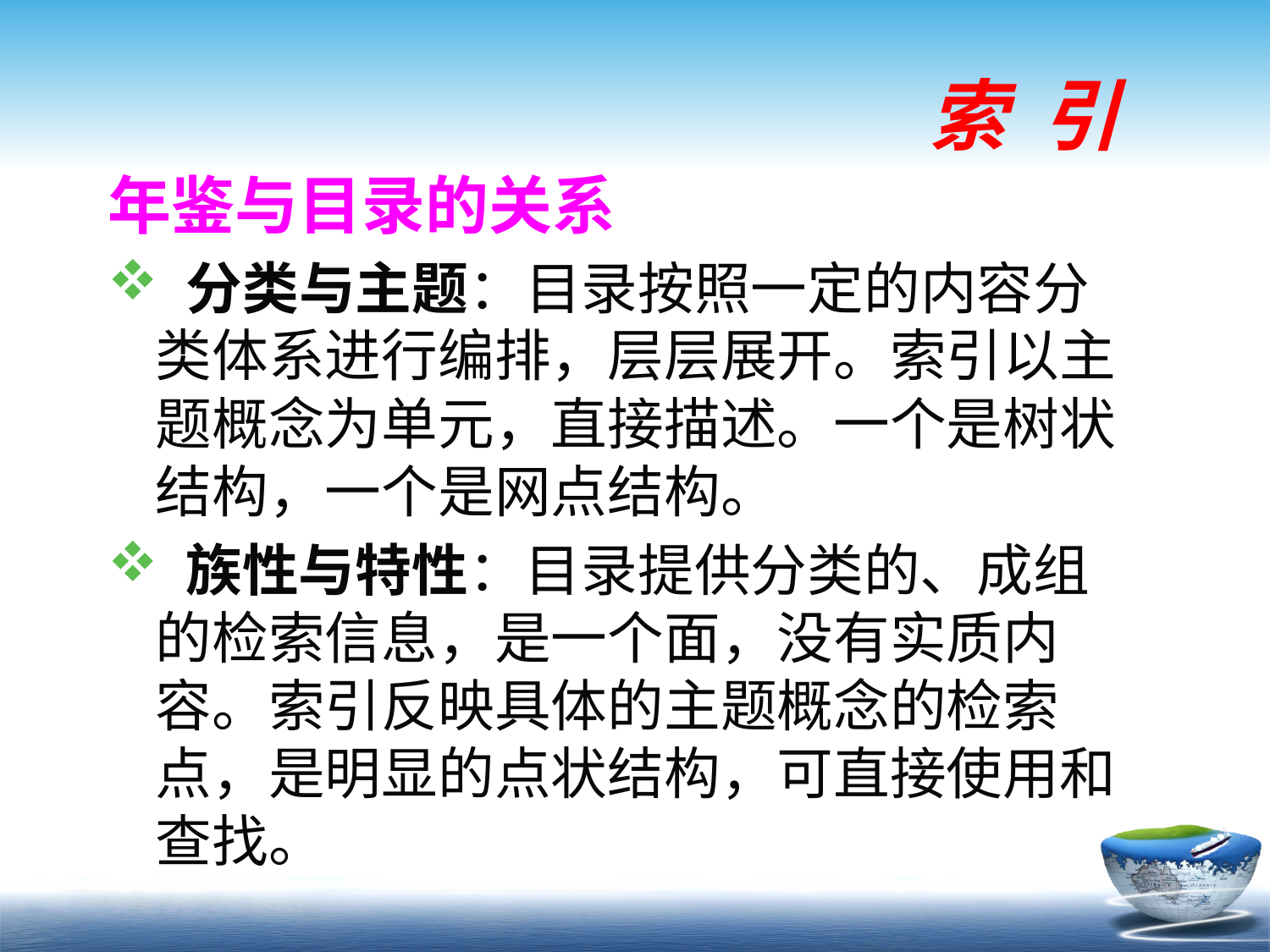

# 索  引
年鉴与目录的关系
 分类与主题：目录按照一定的内容分类体系进行编排，层层展开。索引以主题概念为单元，直接描述。一个是树状结构，一个是网点结构。
 族性与特性：目录提供分类的、成组的检索信息，是一个面，没有实质内容。索引反映具体的主题概念的检索点，是明显的点状结构，可直接使用和查找。